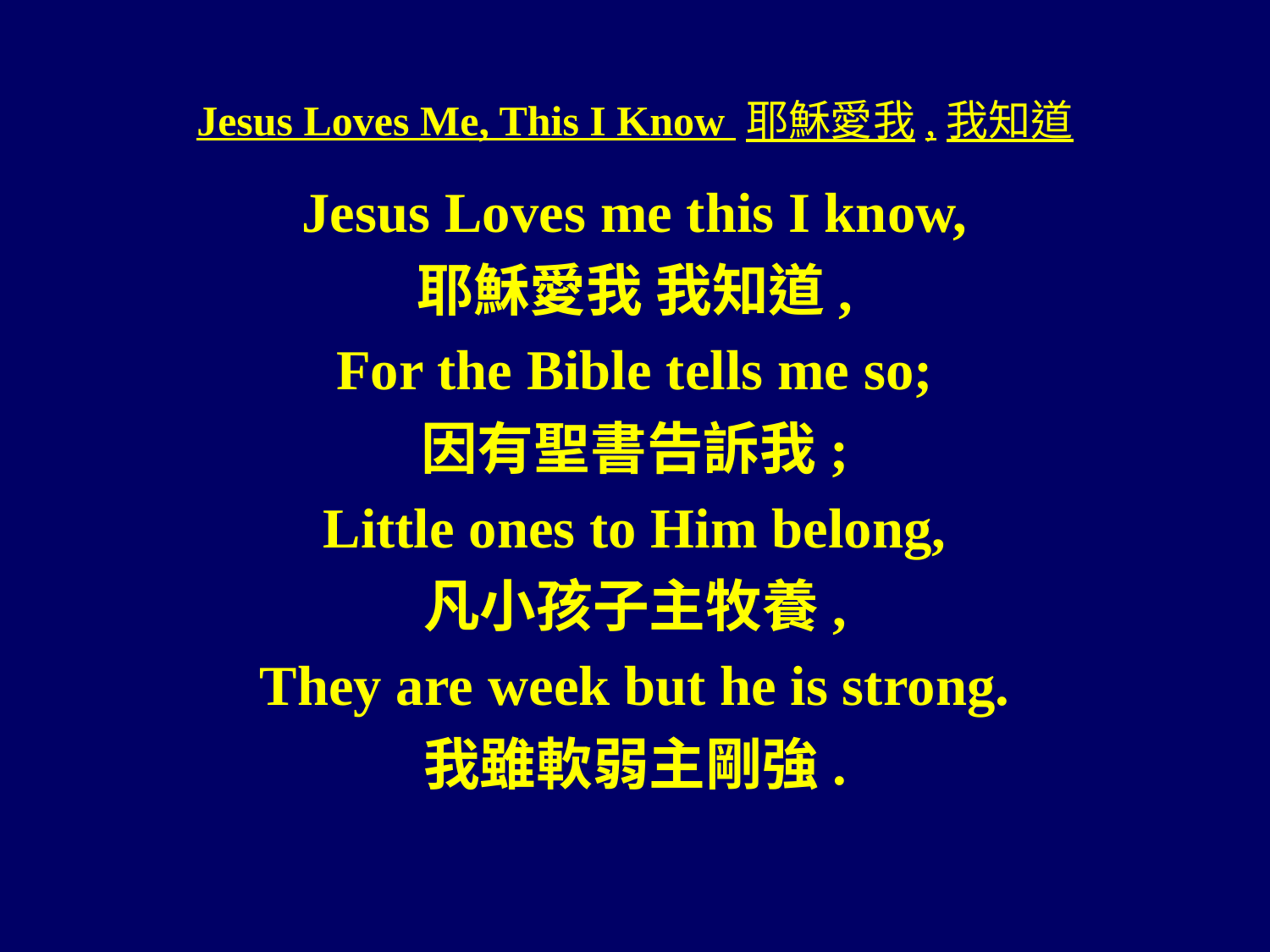

# Jesus Loves Me, This I Know 耶穌愛我,我知道
Jesus Loves me this I know,
耶穌愛我 我知道,
For the Bible tells me so;
因有聖書告訴我;
Little ones to Him belong,
凡小孩子主牧養,
They are week but he is strong.
我雖軟弱主剛強.